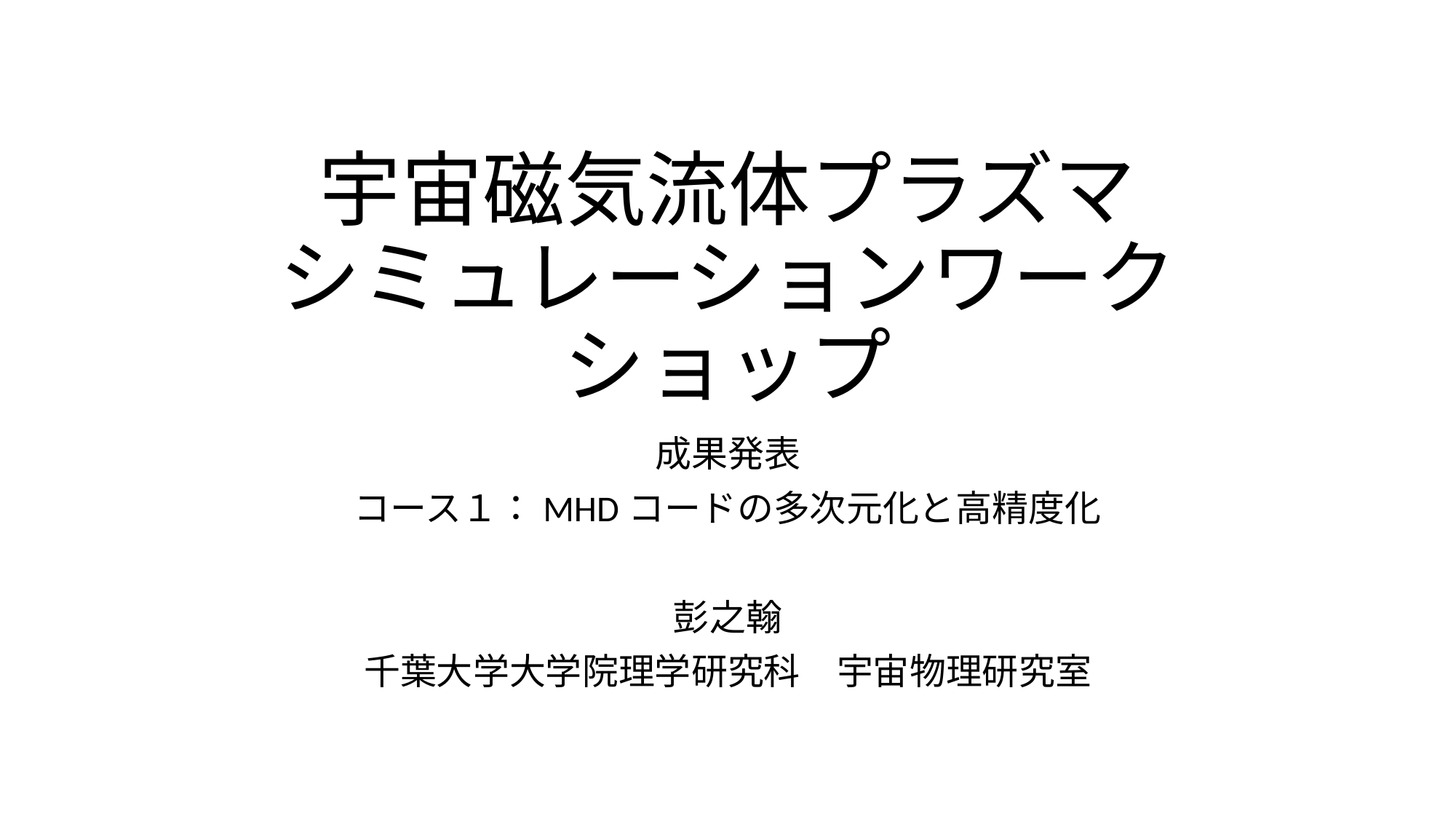

# 宇宙磁気流体プラズマ シミュレーションワークショップ
成果発表
コース１：MHDコードの多次元化と高精度化

彭之翰
千葉大学大学院理学研究科　宇宙物理研究室